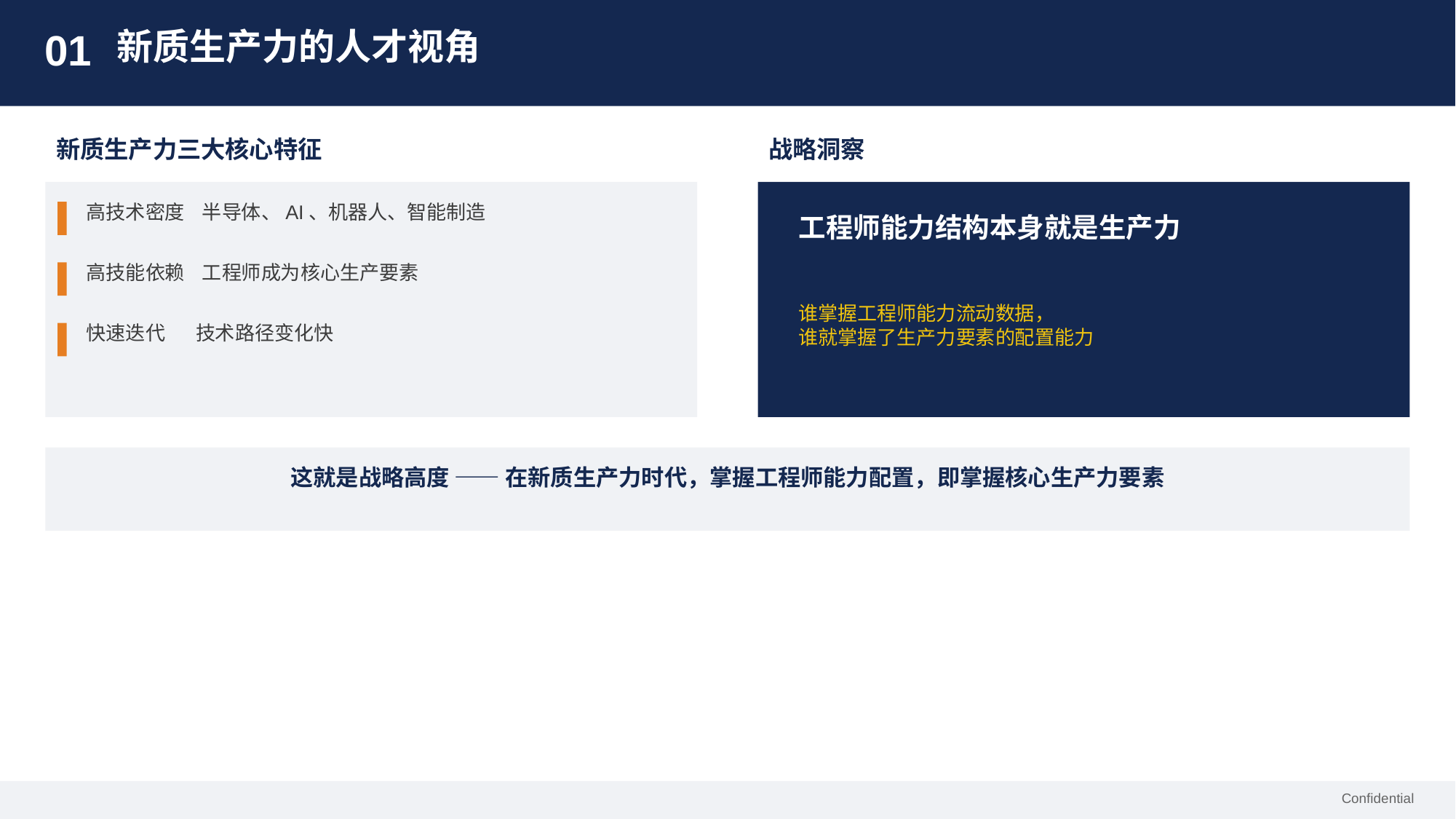

01
新质生产力的人才视角
新质生产力三大核心特征
战略洞察

高技术密度    半导体、AI、机器人、智能制造

工程师能力结构本身就是生产力
高技能依赖    工程师成为核心生产要素

谁掌握工程师能力流动数据，
谁就掌握了生产力要素的配置能力
快速迭代       技术路径变化快

这就是战略高度 —— 在新质生产力时代，掌握工程师能力配置，即掌握核心生产力要素

Confidential